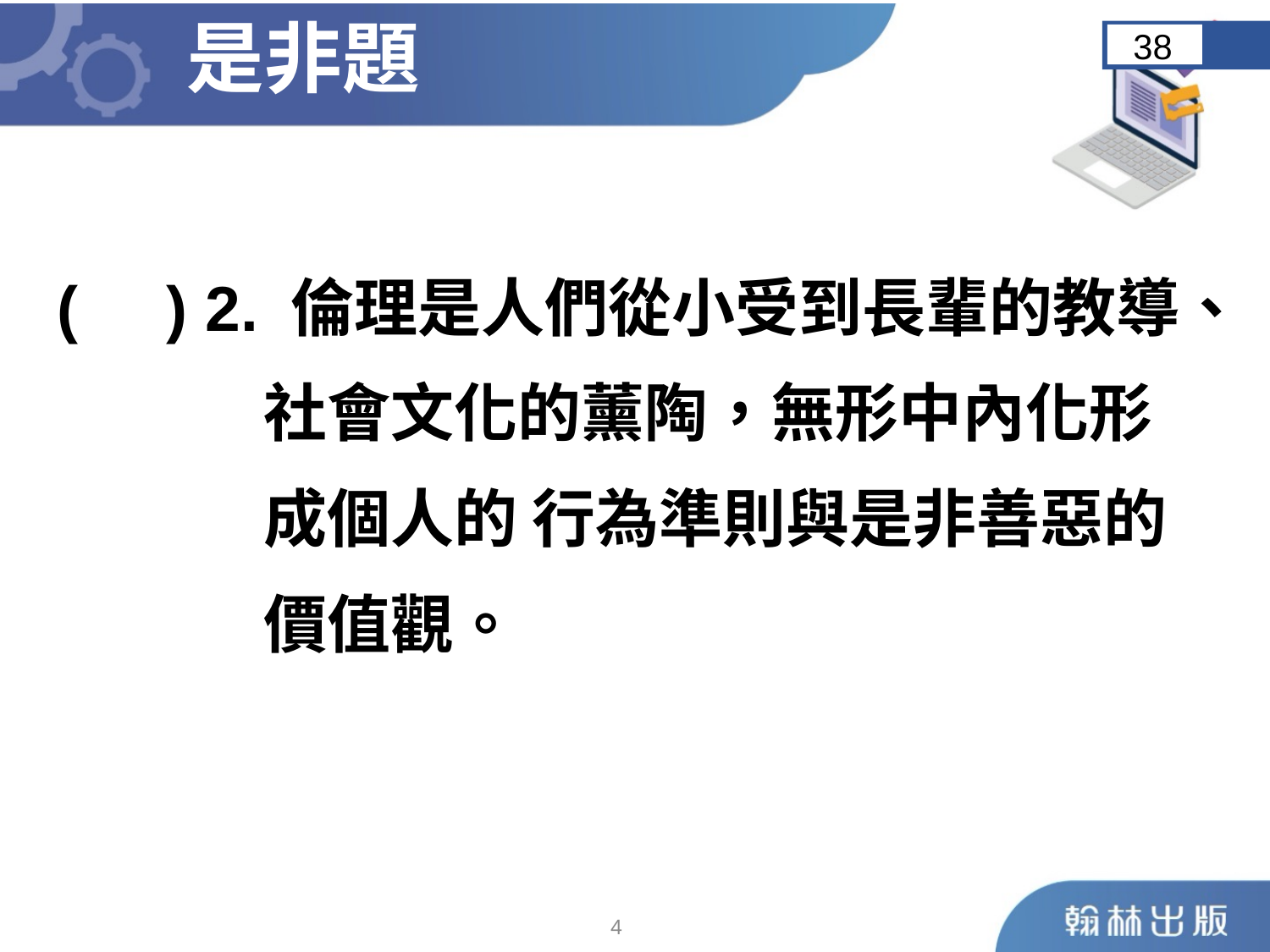

是非題
38
	(     ) 2. 倫理是人們從小受到長輩的教導、
               社會文化的薰陶，無形中內化形
               成個人的 行為準則與是非善惡的
               價值觀。
4